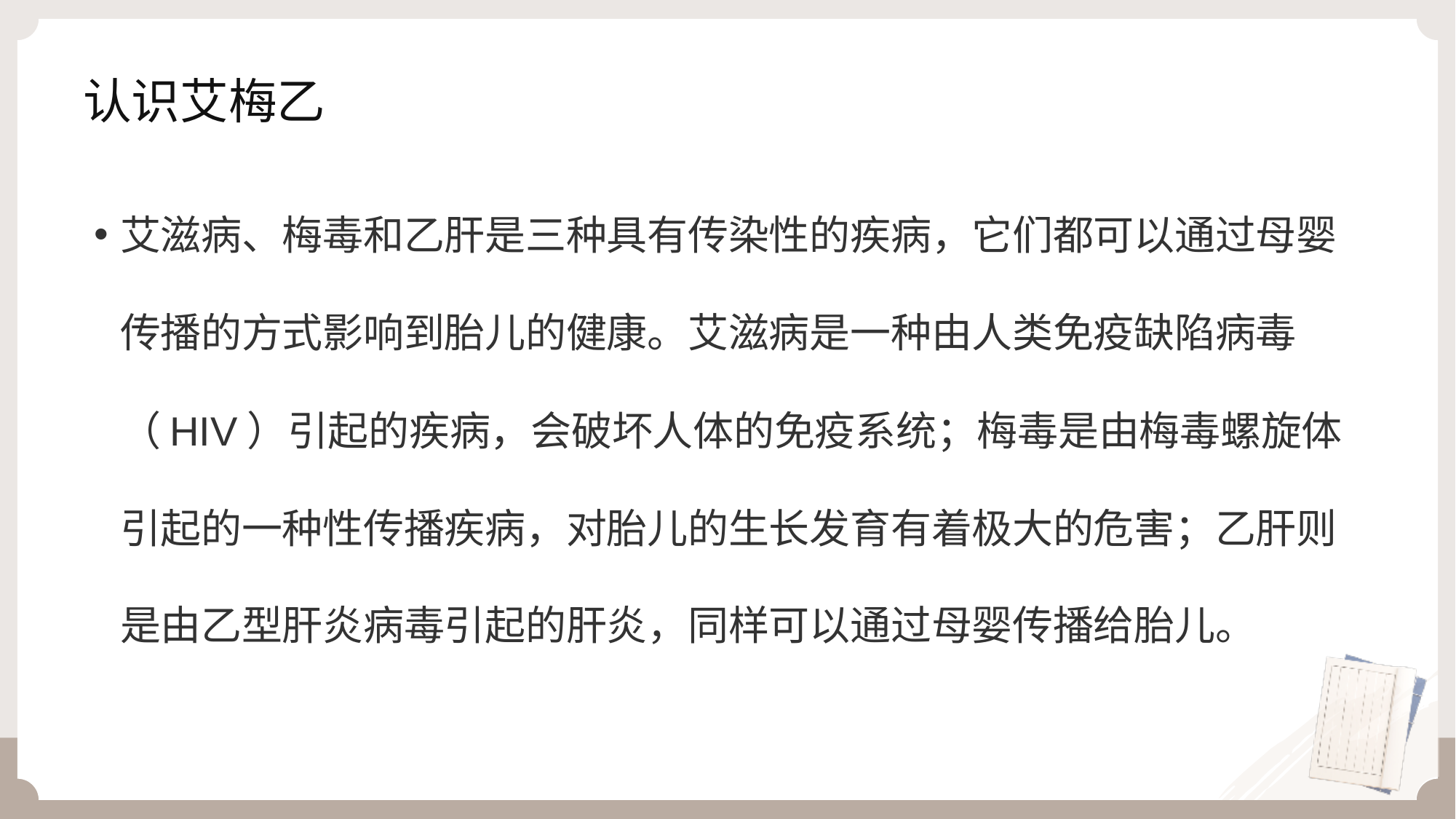

# 认识艾梅乙
艾滋病、梅毒和乙肝是三种具有传染性的疾病，它们都可以通过母婴传播的方式影响到胎儿的健康。艾滋病是一种由人类免疫缺陷病毒（HIV）引起的疾病，会破坏人体的免疫系统；梅毒是由梅毒螺旋体引起的一种性传播疾病，对胎儿的生长发育有着极大的危害；乙肝则是由乙型肝炎病毒引起的肝炎，同样可以通过母婴传播给胎儿。